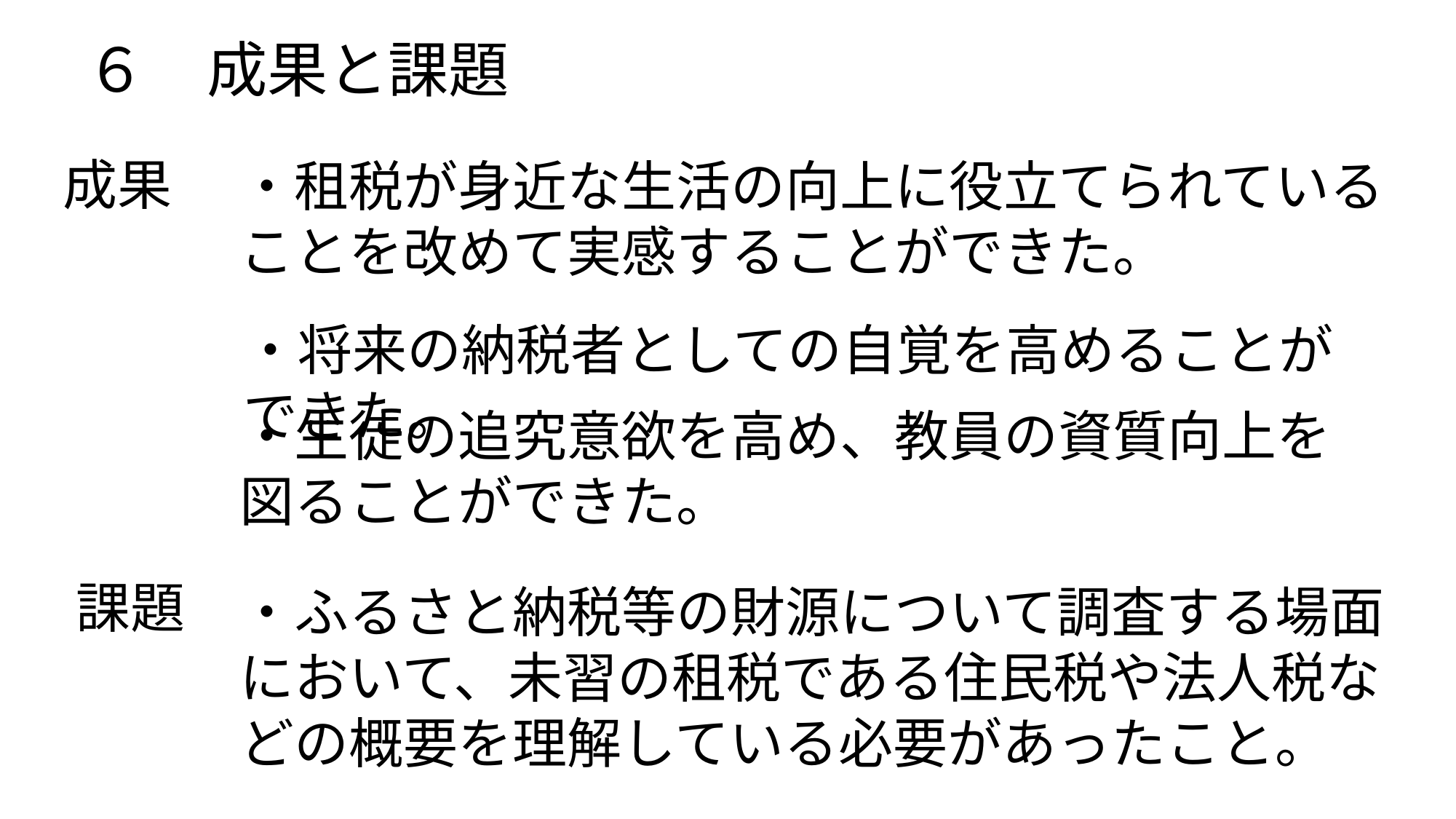

６　成果と課題

成果
・租税が身近な生活の向上に役立てられていることを改めて実感することができた。
・将来の納税者としての自覚を高めることができた。
・生徒の追究意欲を高め、教員の資質向上を図ることができた。
課題
・ふるさと納税等の財源について調査する場面において、未習の租税である住民税や法人税などの概要を理解している必要があったこと。